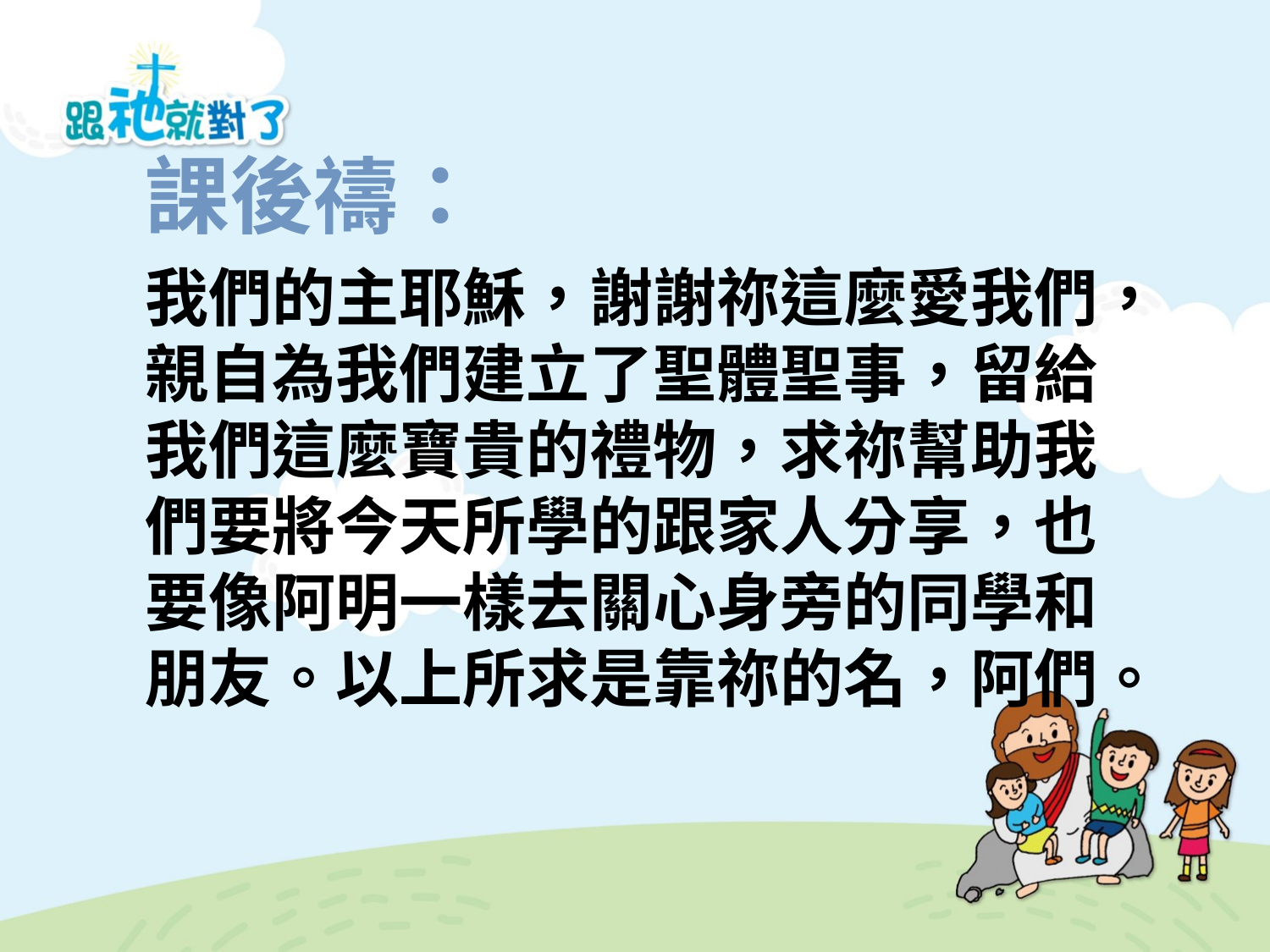

課後禱：
我們的主耶穌，謝謝祢這麼愛我們，親自為我們建立了聖體聖事，留給我們這麼寶貴的禮物，求祢幫助我們要將今天所學的跟家人分享，也要像阿明一樣去關心身旁的同學和朋友。以上所求是靠祢的名，阿們。